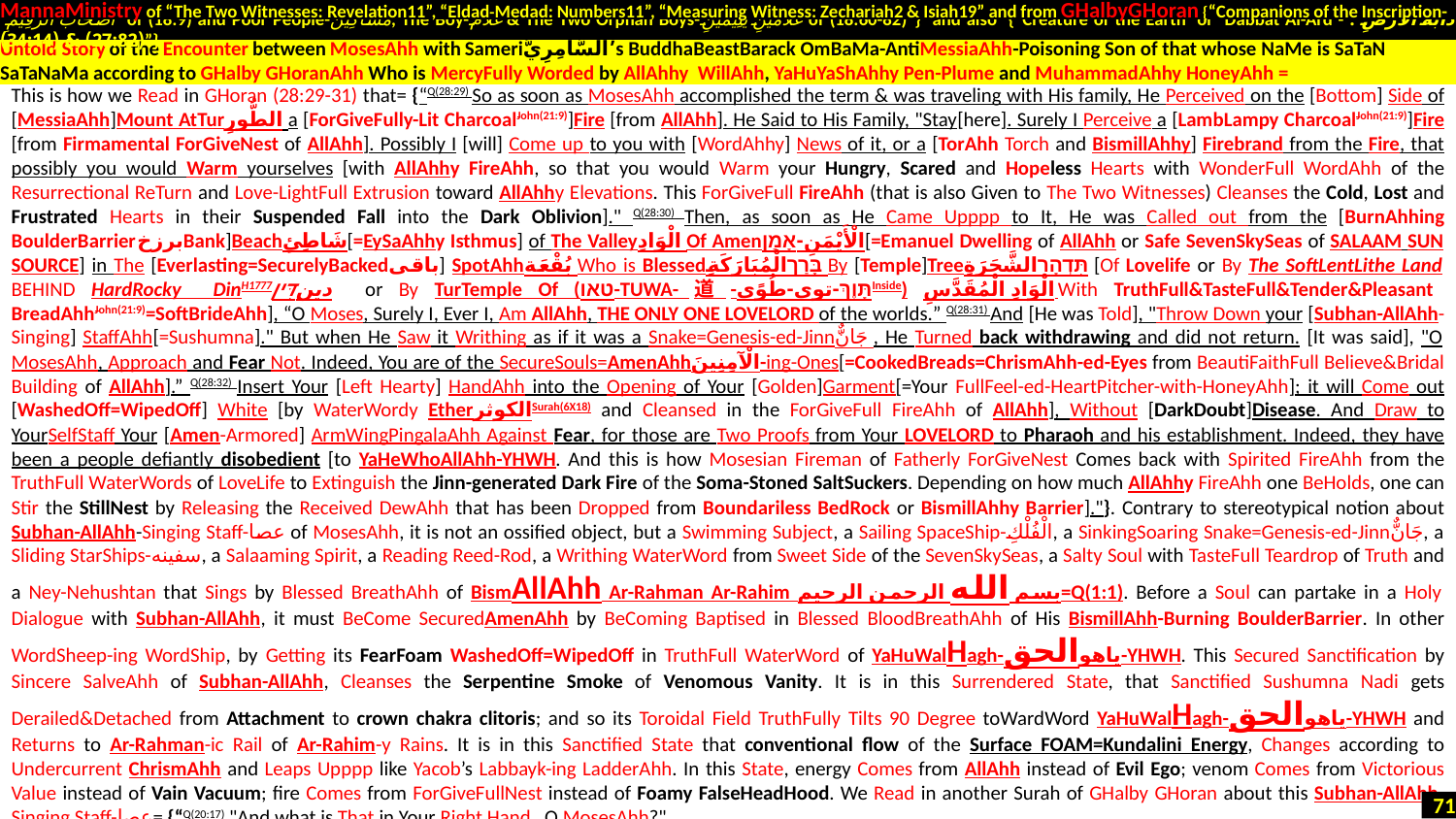

MannaMinistry of “The Two Witnesses: Revelation11”, “Eldad-Medad: Numbers11”, “Measuring Witness: Zechariah2 & Isiah19” and from GHalbyGHoran {“Companions of the Inscription-
 أَصْحَابَ الرَّقِيمِ  of (18:9) and Poor People-مَسَاكِينَ, The Boy-غُلَامُ & The Two Orphan Boys-غُلَامَيْنِ يَتِيمَيْنِ of (18:60-82)”}  and also  {“Creature of the Earth  or  Dabbat Al-Ard - دَابَّةُ الْأَرْضِ : (27:82) & (34:14)”}

This is how we Read in GHoran (28:29-31) that= {“Q(28:29) So as soon as MosesAhh accomplished the term & was traveling with His family, He Perceived on the [Bottom] Side of [MessiaAhh]Mount AtTurالطُّورِ a [ForGiveFully-Lit CharcoalJohn(21:9)]Fire [from AllAhh]. He Said to His Family, "Stay[here]. Surely I Perceive a [LambLampy CharcoalJohn(21:9)]Fire [from Firmamental ForGiveNest of AllAhh]. Possibly I [will] Come up to you with [WordAhhy] News of it, or a [TorAhh Torch and BismillAhhy] Firebrand from the Fire, that possibly you would Warm yourselves [with AllAhhy FireAhh, so that you would Warm your Hungry, Scared and Hopeless Hearts with WonderFull WordAhh of the Resurrectional ReTurn and Love-LightFull Extrusion toward AllAhhy Elevations. This ForGiveFull FireAhh (that is also Given to The Two Witnesses) Cleanses the Cold, Lost and Frustrated Hearts in their Suspended Fall into the Dark Oblivion]." Q(28:30) Then, as soon as He Came Upppp to It, He was Called out from the [BurnAhhing BoulderBarrierبرزخBank]Beachشَاطِئِ[=EySaAhhy Isthmus] of The Valleyالْوَادِ Of Amenالْأَيْمَنِ-אָמַן[=Emanuel Dwelling of AllAhh or Safe SevenSkySeas of SALAAM SUN SOURCE] in The [Everlasting=SecurelyBackedباقی] SpotAhhبُقْعَة Who is Blessedבָּרַךالْمُبَارَكَةِ By [Temple]Treeתִּדְהָרالشَّجَرَةِ [Of Lovelife or By The SoftLentLithe Land BEHIND HardRocky  DinH1777دینדִּין  or By TurTemple Of (טאו-TUWA-道-תָּוֶךְ-توی-طُوًىInside) الْوَادِ الْمُقَدَّسِ With TruthFull&TasteFull&Tender&Pleasant BreadAhhJohn(21:9)=SoftBrideAhh], “O Moses, Surely I, Ever I, Am AllAhh, The Only One LoveLord of the worlds.” Q(28:31) And [He was Told], "Throw Down your [Subhan-AllAhh-Singing] StaffAhh[=Sushumna]." But when He Saw it Writhing as if it was a Snake=Genesis-ed-Jinnجَانٌّ , He Turned back withdrawing and did not return. [It was said], "O MosesAhh, Approach and Fear Not. Indeed, You are of the SecureSouls=AmenAhhالْآمِنِينَ-ing-Ones[=CookedBreads=ChrismAhh-ed-Eyes from BeautiFaithFull Believe&Bridal Building of AllAhh].” Q(28:32) Insert Your [Left Hearty] HandAhh into the Opening of Your [Golden]Garment[=Your FullFeel-ed-HeartPitcher-with-HoneyAhh]; it will Come out [WashedOff=WipedOff] White [by WaterWordy EtherالكوثرSurah(6X18) and Cleansed in the ForGiveFull FireAhh of AllAhh], Without [DarkDoubt]Disease. And Draw to YourSelfStaff Your [Amen-Armored] ArmWingPingalaAhh Against Fear, for those are Two Proofs from Your LoveLord to Pharaoh and his establishment. Indeed, they have been a people defiantly disobedient [to YaHeWhoAllAhh-YHWH. And this is how Mosesian Fireman of Fatherly ForGiveNest Comes back with Spirited FireAhh from the TruthFull WaterWords of LoveLife to Extinguish the Jinn-generated Dark Fire of the Soma-Stoned SaltSuckers. Depending on how much AllAhhy FireAhh one BeHolds, one can Stir the StillNest by Releasing the Received DewAhh that has been Dropped from Boundariless BedRock or BismillAhhy Barrier]."}. Contrary to stereotypical notion about Subhan-AllAhh-Singing Staff-عصا of MosesAhh, it is not an ossified object, but a Swimming Subject, a Sailing SpaceShip-الْفُلْكِ, a SinkingSoaring Snake=Genesis-ed-Jinnجَانٌّ, a Sliding StarShips-سفینه, a Salaaming Spirit, a Reading Reed-Rod, a Writhing WaterWord from Sweet Side of the SevenSkySeas, a Salty Soul with TasteFull Teardrop of Truth and a Ney-Nehushtan that Sings by Blessed BreathAhh of BismAllAhh Ar-Rahman Ar-Rahim بسم الله الرحمن الرحيم=Q(1:1). Before a Soul can partake in a Holy Dialogue with Subhan-AllAhh, it must BeCome SecuredAmenAhh by BeComing Baptised in Blessed BloodBreathAhh of His BismillAhh-Burning BoulderBarrier. In other WordSheep-ing WordShip, by Getting its FearFoam WashedOff=WipedOff in TruthFull WaterWord of YaHuWalHagh-یاهوالحق-YHWH. This Secured Sanctification by Sincere SalveAhh of Subhan-AllAhh, Cleanses the Serpentine Smoke of Venomous Vanity. It is in this Surrendered State, that Sanctified Sushumna Nadi gets Derailed&Detached from Attachment to crown chakra clitoris; and so its Toroidal Field TruthFully Tilts 90 Degree toWardWord YaHuWalHagh-یاهوالحق-YHWH and Returns to Ar-Rahman-ic Rail of Ar-Rahim-y Rains. It is in this Sanctified State that conventional flow of the Surface FOAM=Kundalini Energy, Changes according to Undercurrent ChrismAhh and Leaps Upppp like Yacob’s Labbayk-ing LadderAhh. In this State, energy Comes from AllAhh instead of Evil Ego; venom Comes from Victorious Value instead of Vain Vacuum; fire Comes from ForGiveFullNest instead of Foamy FalseHeadHood. We Read in another Surah of GHalby GHoran about this Subhan-AllAhh-Singing Staff-عصا= {“Q(20:17) "And what is That in Your Right Hand , O MosesAhh?"
Untold Story of the Encounter between MosesAhh with Sameriالسَّامِرِيُّ’s BuddhaBeastBarack OmBaMa-AntiMessiaAhh-Poisoning Son of that whose NaMe is SaTaN SaTaNaMa according to GHalby GHoranAhh Who is MercyFully Worded by AllAhhy  WillAhh, YaHuYaShAhhy Pen-Plume and MuhammadAhhy HoneyAhh =
71